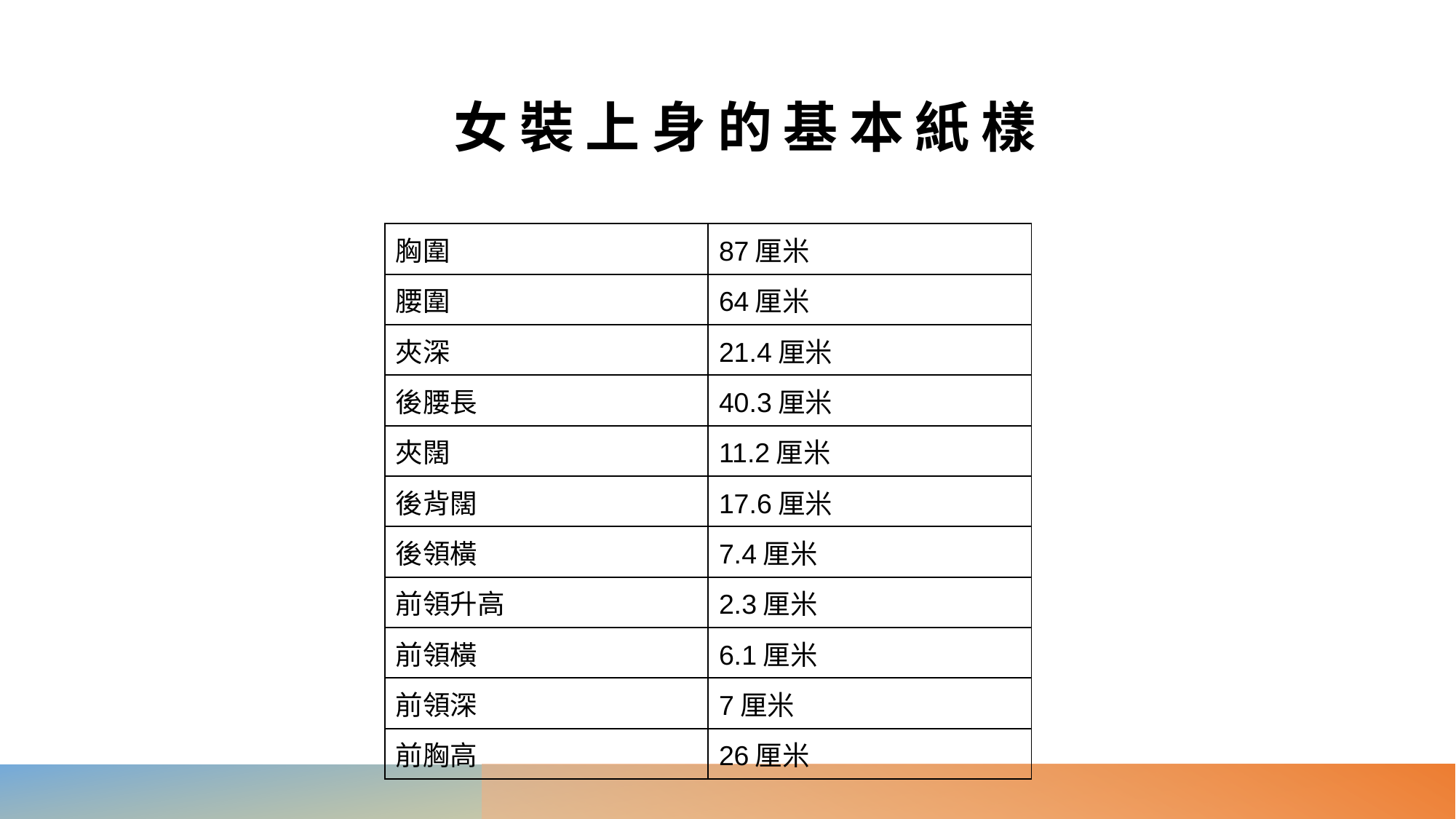

# 女裝上身的基本紙樣
| 胸圍 | 87厘米 |
| --- | --- |
| 腰圍 | 64厘米 |
| 夾深 | 21.4厘米 |
| 後腰長 | 40.3厘米 |
| 夾闊 | 11.2厘米 |
| 後背闊 | 17.6厘米 |
| 後領橫 | 7.4厘米 |
| 前領升高 | 2.3厘米 |
| 前領橫 | 6.1厘米 |
| 前領深 | 7厘米 |
| 前胸高 | 26厘米 |